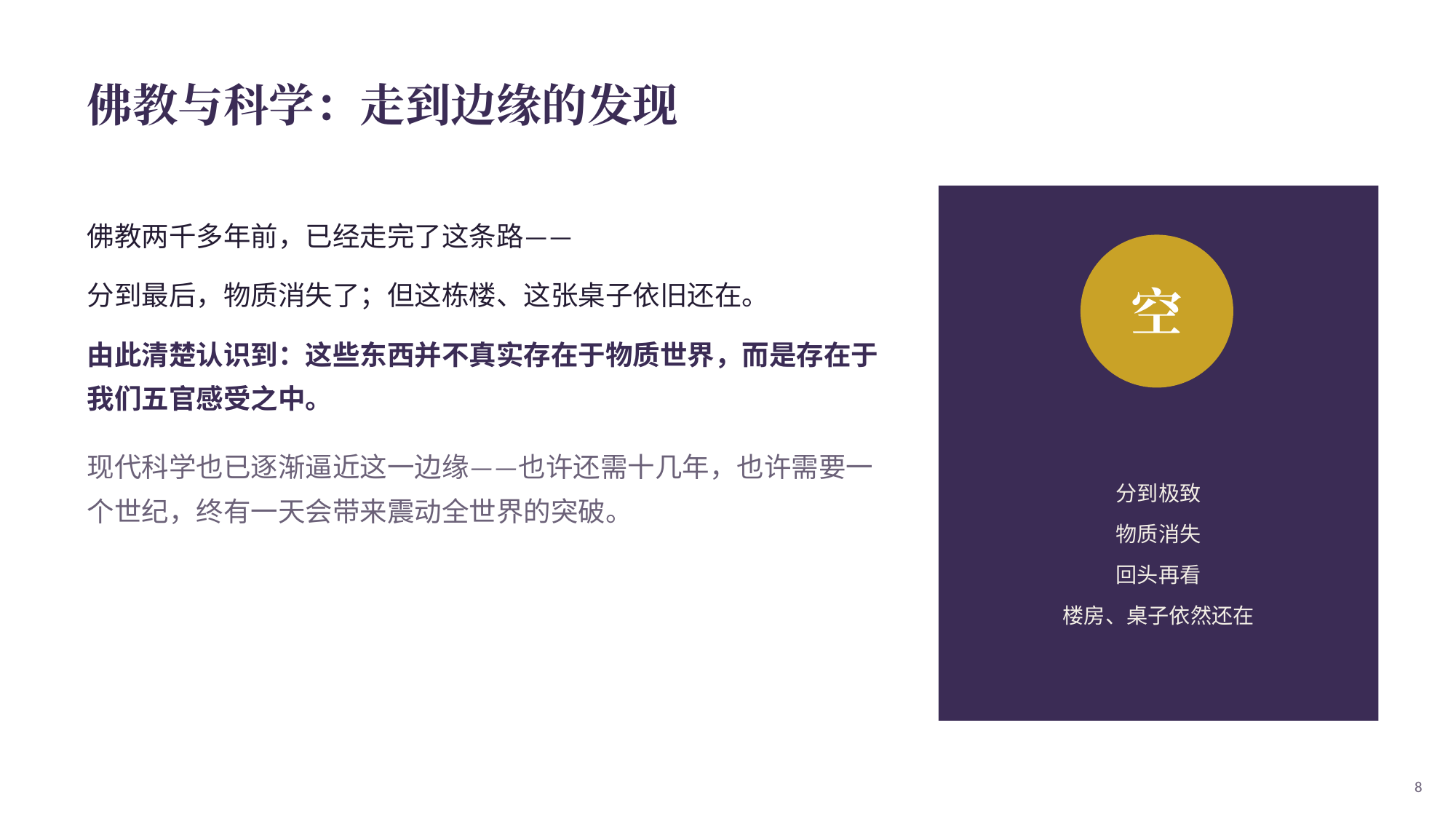

佛教与科学：走到边缘的发现

佛教两千多年前，已经走完了这条路——
分到最后，物质消失了；但这栋楼、这张桌子依旧还在。
由此清楚认识到：这些东西并不真实存在于物质世界，而是存在于我们五官感受之中。
现代科学也已逐渐逼近这一边缘——也许还需十几年，也许需要一个世纪，终有一天会带来震动全世界的突破。

空
分到极致
物质消失
回头再看
楼房、桌子依然还在
8